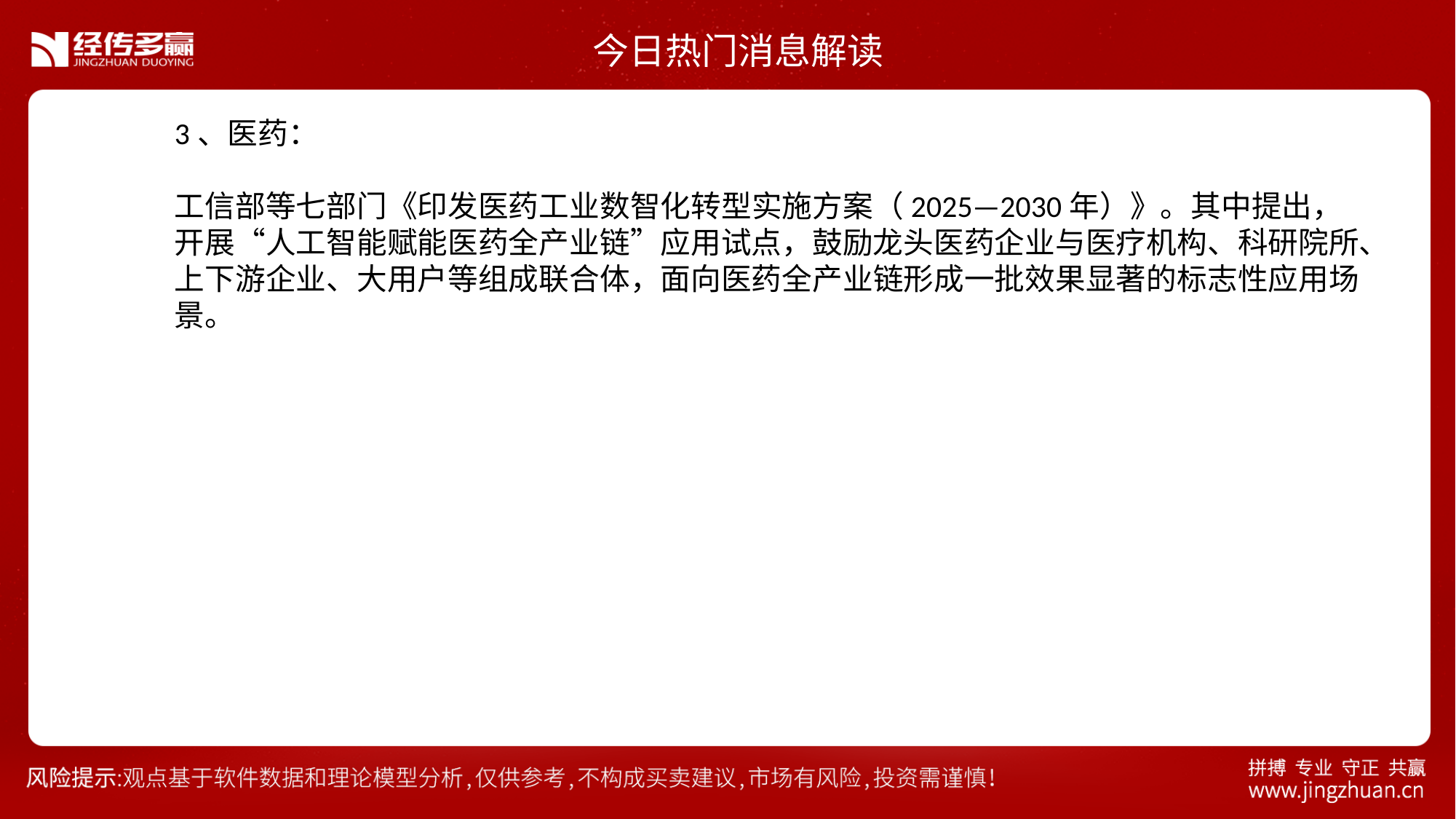

今日热门消息解读
3、医药：

工信部等七部门《印发医药工业数智化转型实施方案（2025—2030年）》。其中提出，开展“人工智能赋能医药全产业链”应用试点，鼓励龙头医药企业与医疗机构、科研院所、上下游企业、大用户等组成联合体，面向医药全产业链形成一批效果显著的标志性应用场景。